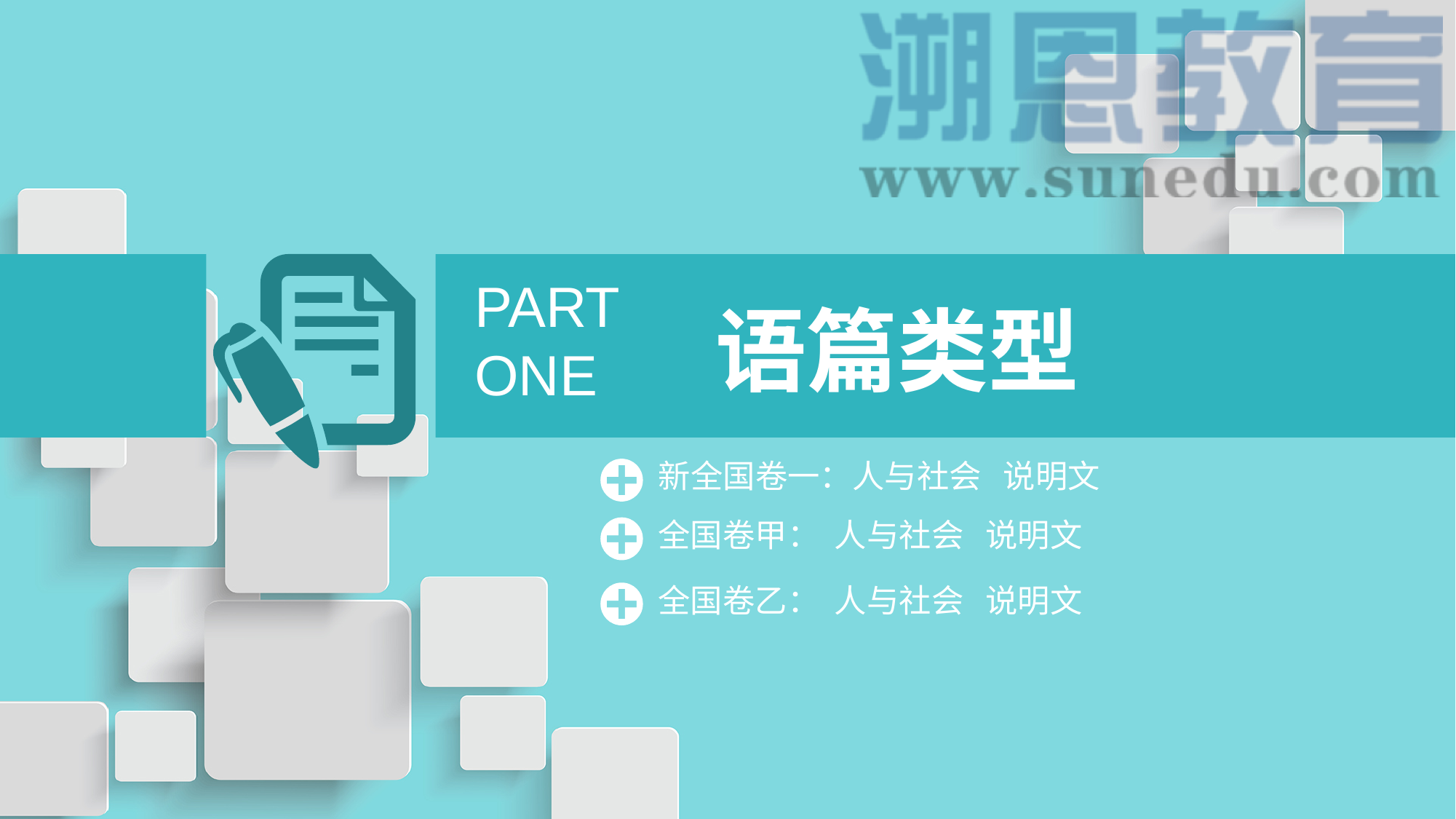

PART ONE
语篇类型
新全国卷一：人与社会   说明文

全国卷甲：  人与社会   说明文

全国卷乙：  人与社会   说明文